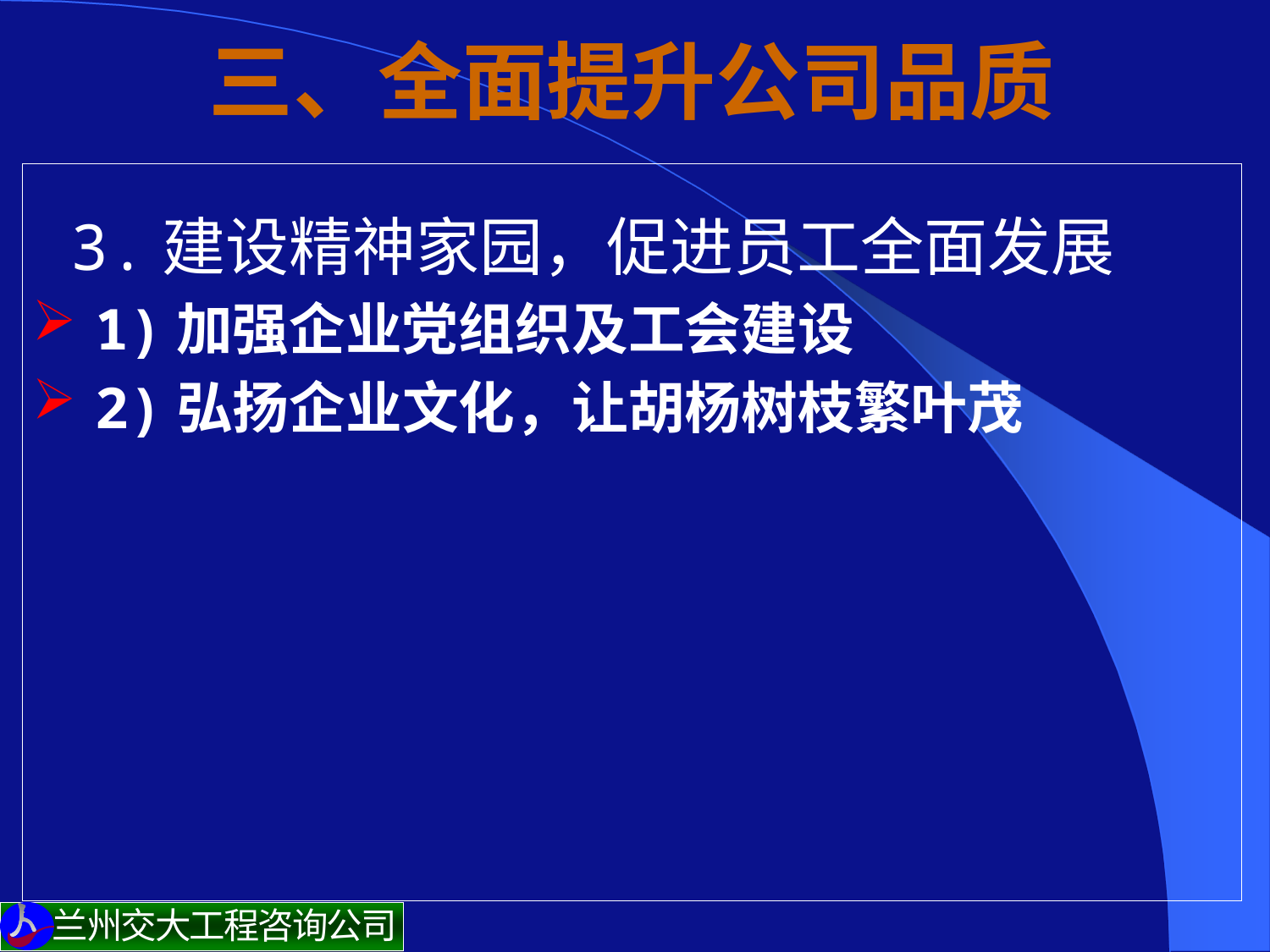

# 三、全面提升公司品质
 3.建设精神家园，促进员工全面发展
1)加强企业党组织及工会建设
2)弘扬企业文化，让胡杨树枝繁叶茂